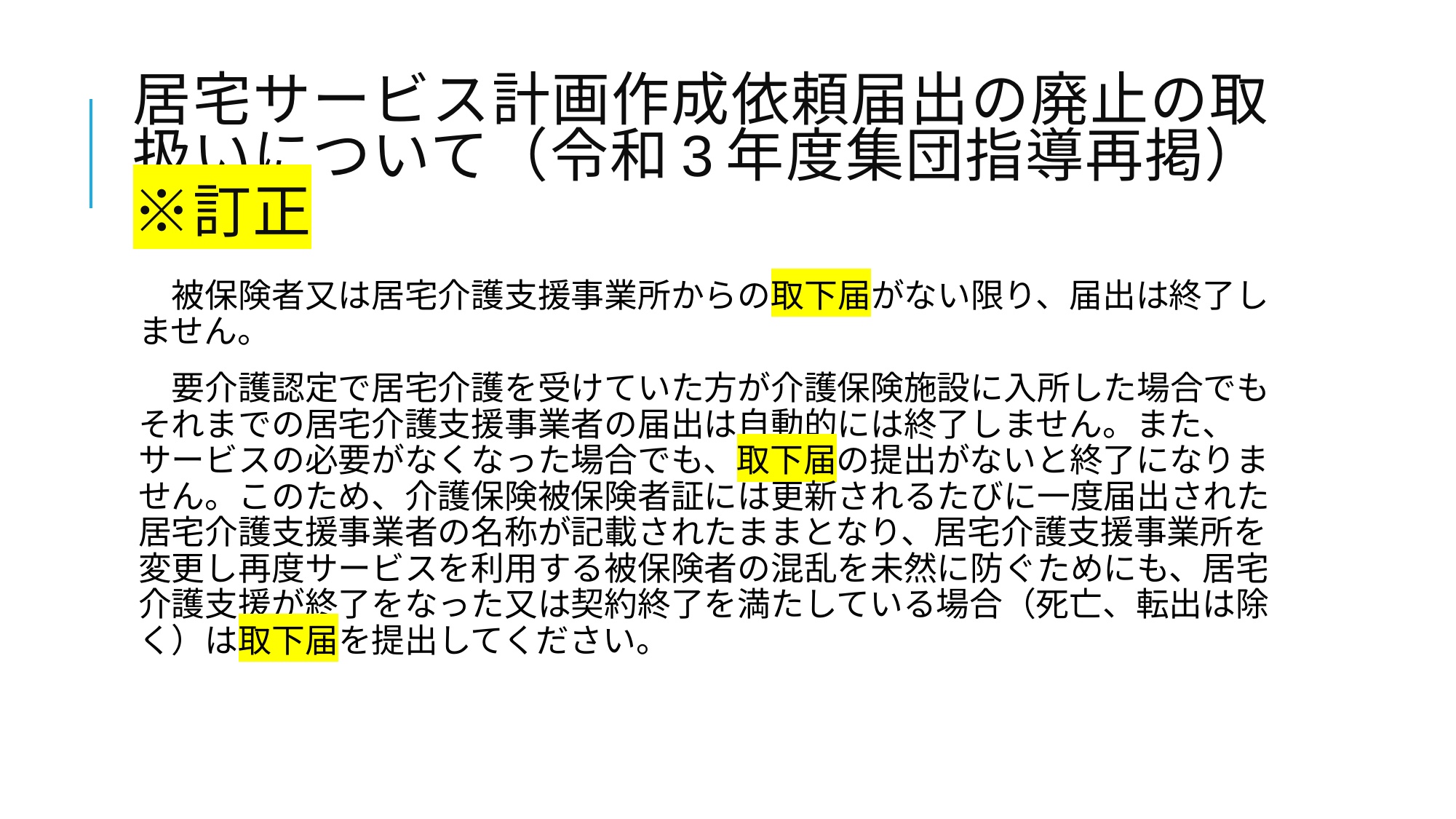

# 居宅サービス計画作成依頼届出の廃止の取扱いについて（令和3年度集団指導再掲）※訂正
　被保険者又は居宅介護支援事業所からの取下届がない限り、届出は終了しません。
　要介護認定で居宅介護を受けていた方が介護保険施設に入所した場合でもそれまでの居宅介護支援事業者の届出は自動的には終了しません。また、サービスの必要がなくなった場合でも、取下届の提出がないと終了になりません。このため、介護保険被保険者証には更新されるたびに一度届出された居宅介護支援事業者の名称が記載されたままとなり、居宅介護支援事業所を変更し再度サービスを利用する被保険者の混乱を未然に防ぐためにも、居宅介護支援が終了をなった又は契約終了を満たしている場合（死亡、転出は除く）は取下届を提出してください。